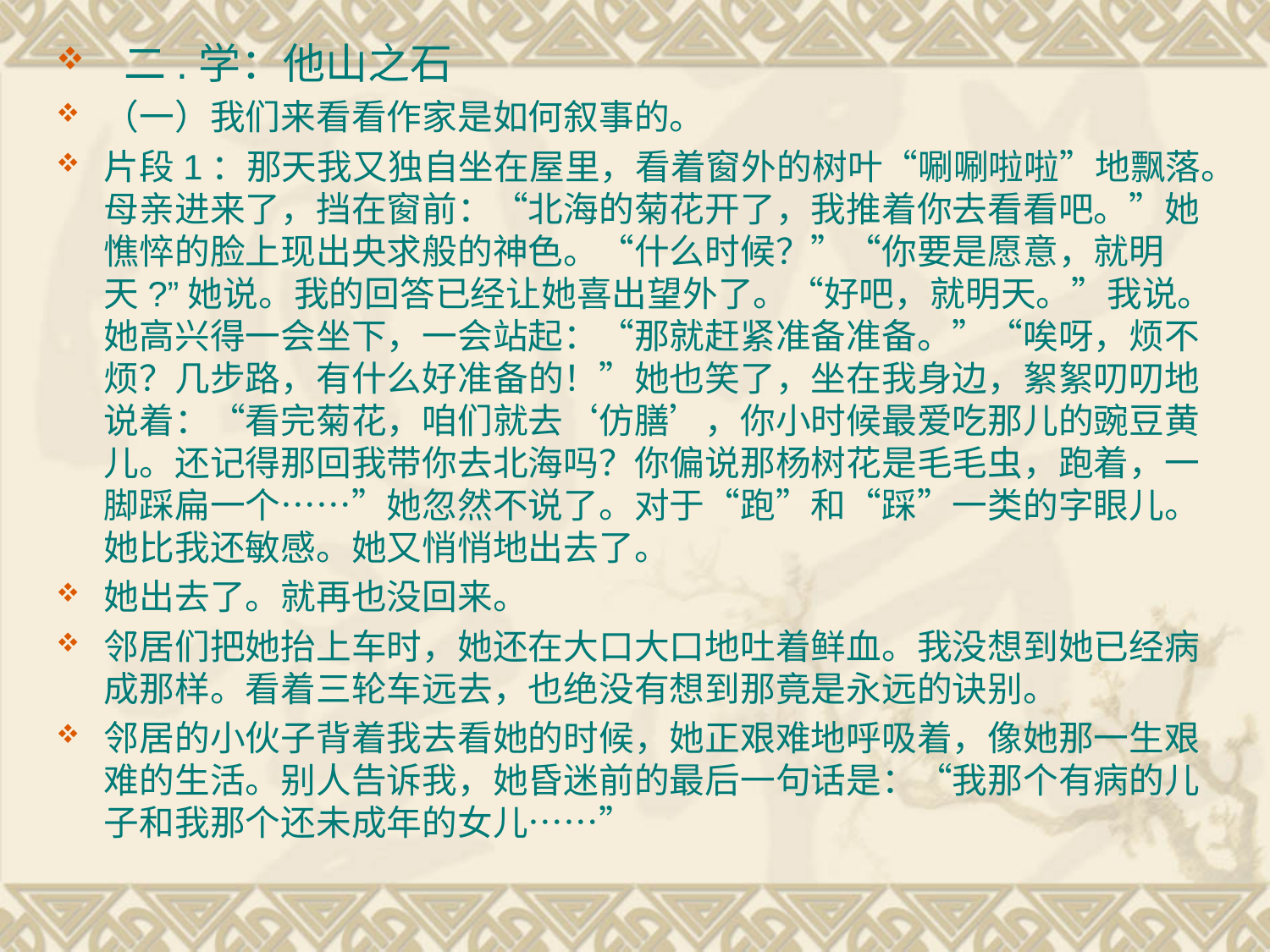

二.学：他山之石
（一）我们来看看作家是如何叙事的。
片段1：那天我又独自坐在屋里，看着窗外的树叶“唰唰啦啦”地飘落。母亲进来了，挡在窗前：“北海的菊花开了，我推着你去看看吧。”她憔悴的脸上现出央求般的神色。“什么时候？”“你要是愿意，就明天?”她说。我的回答已经让她喜出望外了。“好吧，就明天。”我说。她高兴得一会坐下，一会站起：“那就赶紧准备准备。”“唉呀，烦不烦？几步路，有什么好准备的！”她也笑了，坐在我身边，絮絮叨叨地说着：“看完菊花，咱们就去‘仿膳’，你小时候最爱吃那儿的豌豆黄儿。还记得那回我带你去北海吗？你偏说那杨树花是毛毛虫，跑着，一脚踩扁一个……”她忽然不说了。对于“跑”和“踩”一类的字眼儿。她比我还敏感。她又悄悄地出去了。
她出去了。就再也没回来。
邻居们把她抬上车时，她还在大口大口地吐着鲜血。我没想到她已经病成那样。看着三轮车远去，也绝没有想到那竟是永远的诀别。
邻居的小伙子背着我去看她的时候，她正艰难地呼吸着，像她那一生艰难的生活。别人告诉我，她昏迷前的最后一句话是：“我那个有病的儿子和我那个还未成年的女儿……”